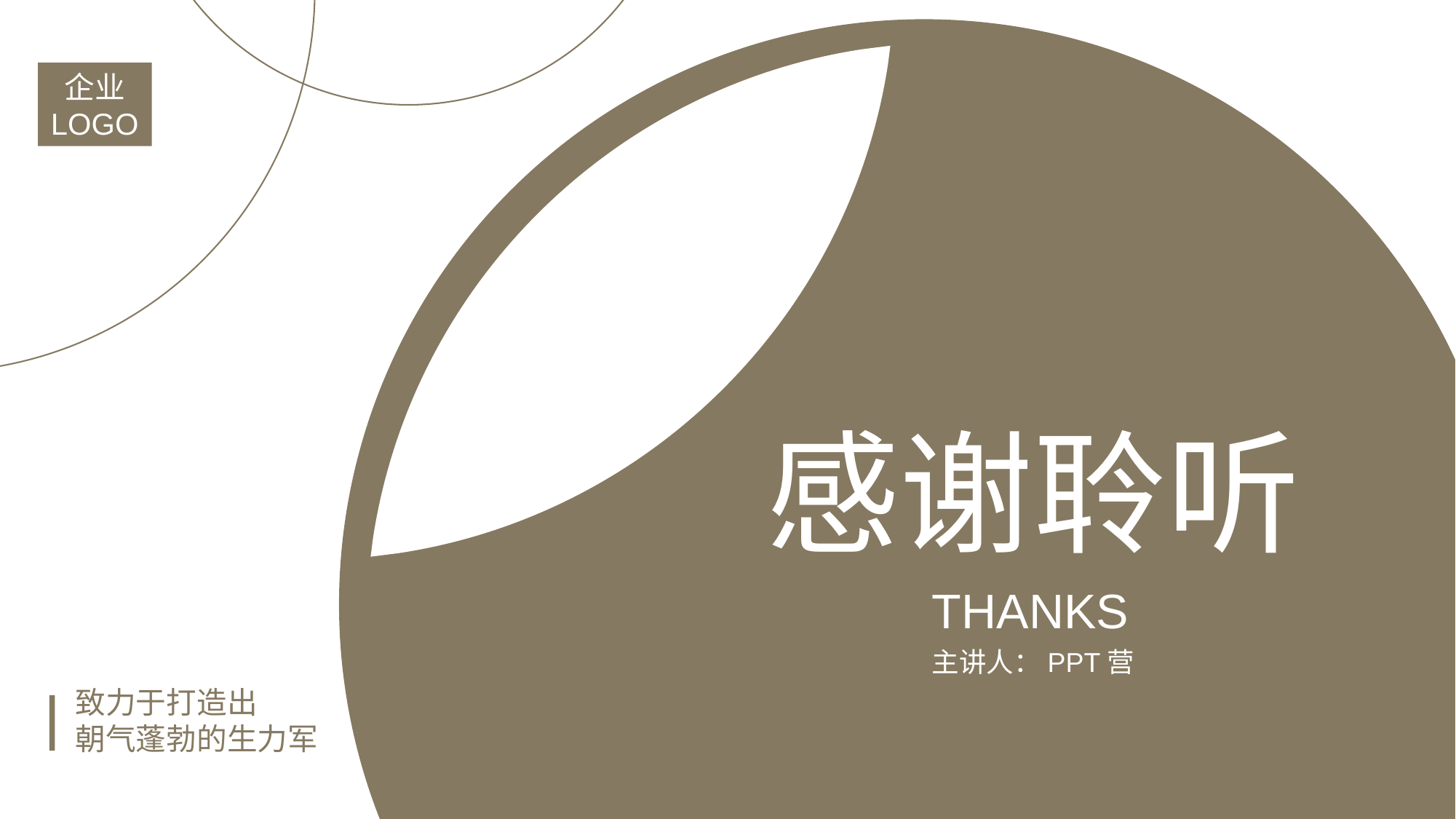

企业
LOGO
感谢聆听
THANKS
主讲人：PPT营
致力于打造出
朝气蓬勃的生力军